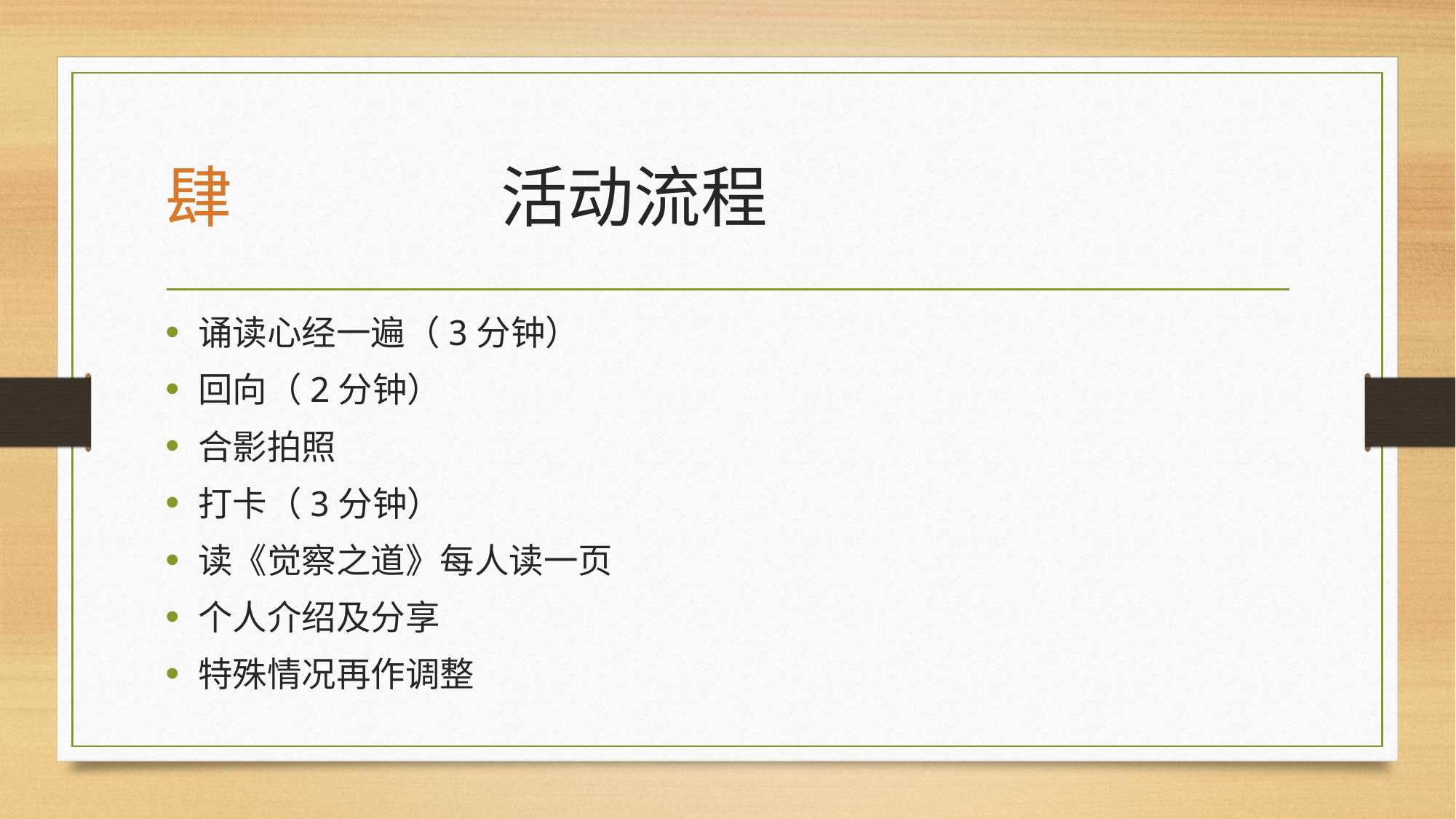

# 肆                  活动流程
诵读心经一遍（3分钟）
回向（2分钟）
合影拍照
打卡（3分钟）
读《觉察之道》每人读一页
个人介绍及分享
特殊情况再作调整